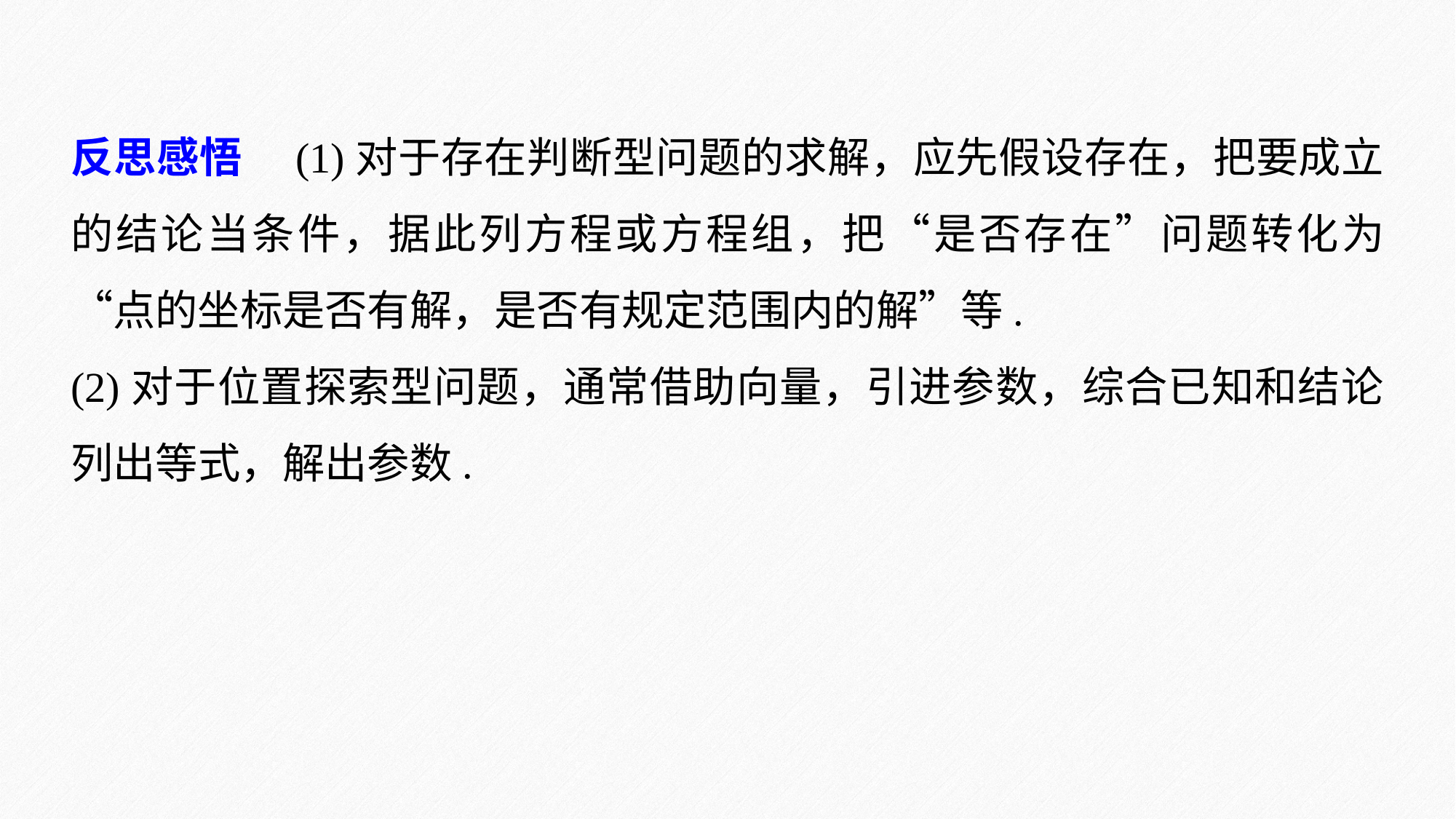

反思感悟　(1)对于存在判断型问题的求解，应先假设存在，把要成立的结论当条件，据此列方程或方程组，把“是否存在”问题转化为“点的坐标是否有解，是否有规定范围内的解”等.
(2)对于位置探索型问题，通常借助向量，引进参数，综合已知和结论列出等式，解出参数.